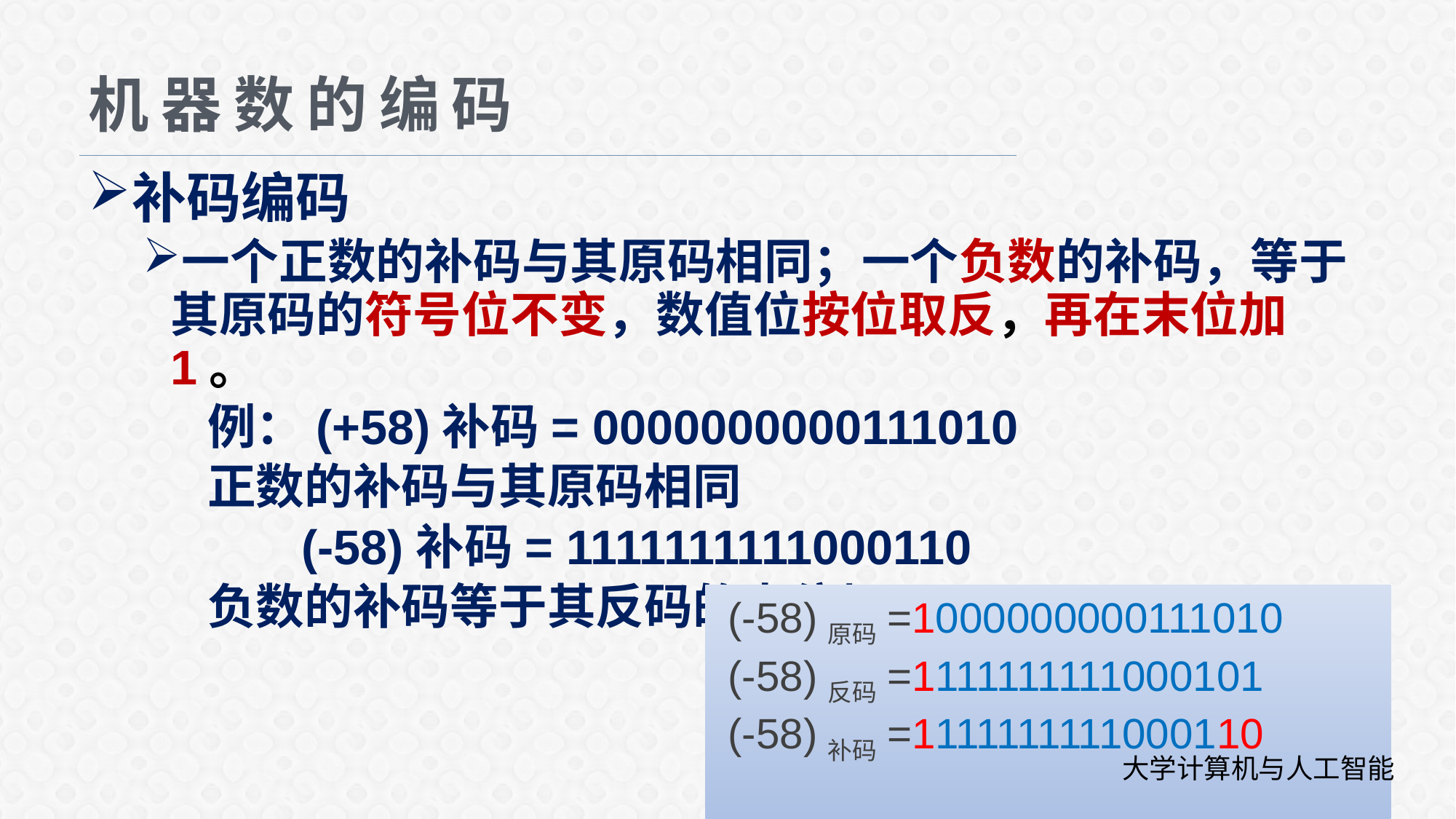

# 机器数的编码
补码编码
一个正数的补码与其原码相同；一个负数的补码，等于其原码的符号位不变，数值位按位取反，再在末位加1。
     例：(+58)补码= 0000000000111010
     正数的补码与其原码相同
            (-58)补码= 1111111111000110
     负数的补码等于其反码的末位加1

 (-58)原码=1000000000111010
 (-58)反码=1111111111000101
 (-58)补码=1111111111000110
大学计算机与人工智能